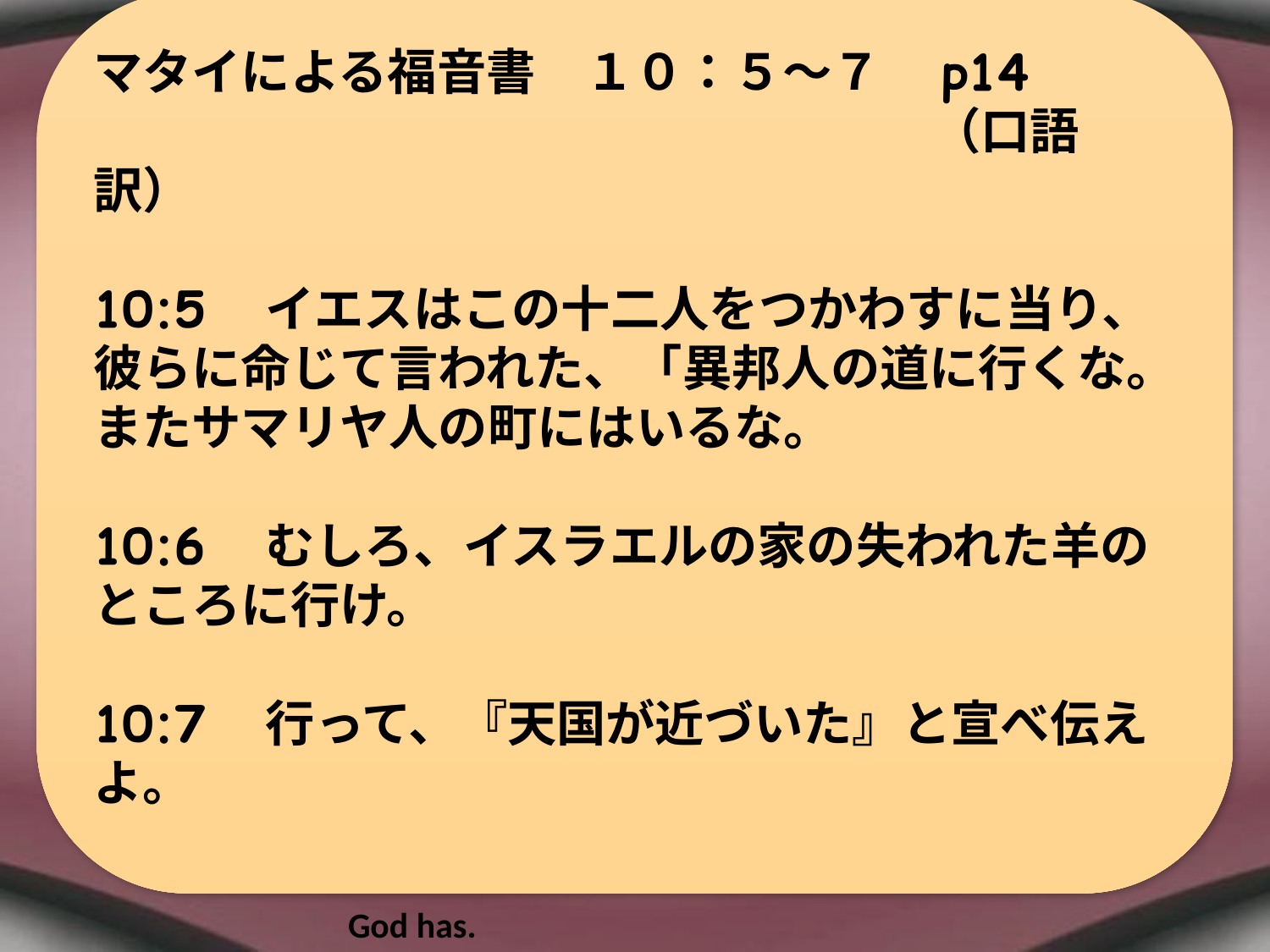

マタイによる福音書　１０：５～７　p14
　　　　　　　　　　　　　　　　　（口語訳）

10:5　イエスはこの十二人をつかわすに当り、彼らに命じて言われた、「異邦人の道に行くな。またサマリヤ人の町にはいるな。

10:6　むしろ、イスラエルの家の失われた羊のところに行け。

10:7　行って、『天国が近づいた』と宣べ伝えよ。

God has.